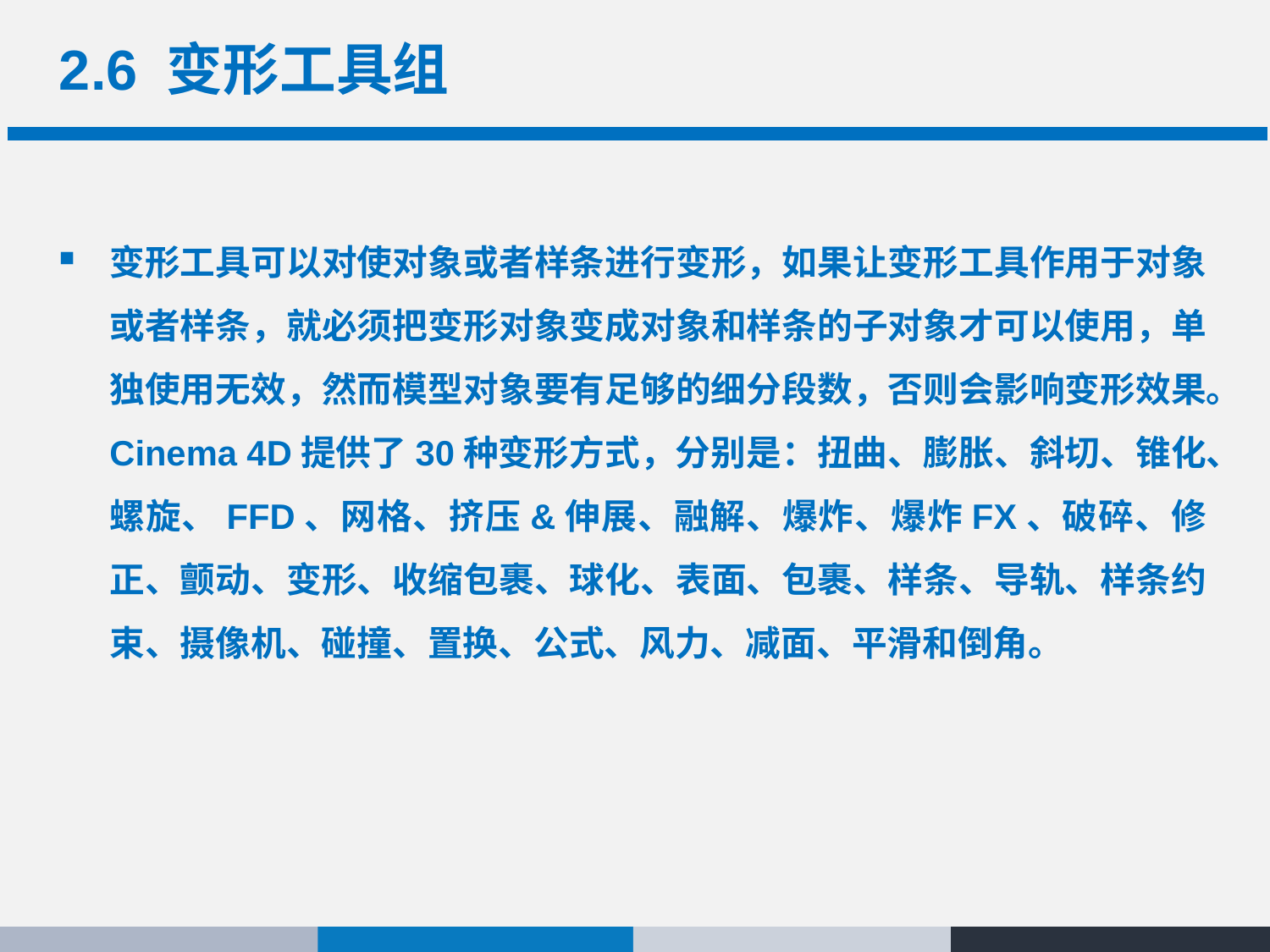

# 2.6 变形工具组
变形工具可以对使对象或者样条进行变形，如果让变形工具作用于对象或者样条，就必须把变形对象变成对象和样条的子对象才可以使用，单独使用无效，然而模型对象要有足够的细分段数，否则会影响变形效果。Cinema 4D提供了30种变形方式，分别是：扭曲、膨胀、斜切、锥化、螺旋、FFD、网格、挤压&伸展、融解、爆炸、爆炸FX、破碎、修正、颤动、变形、收缩包裹、球化、表面、包裹、样条、导轨、样条约束、摄像机、碰撞、置换、公式、风力、减面、平滑和倒角。